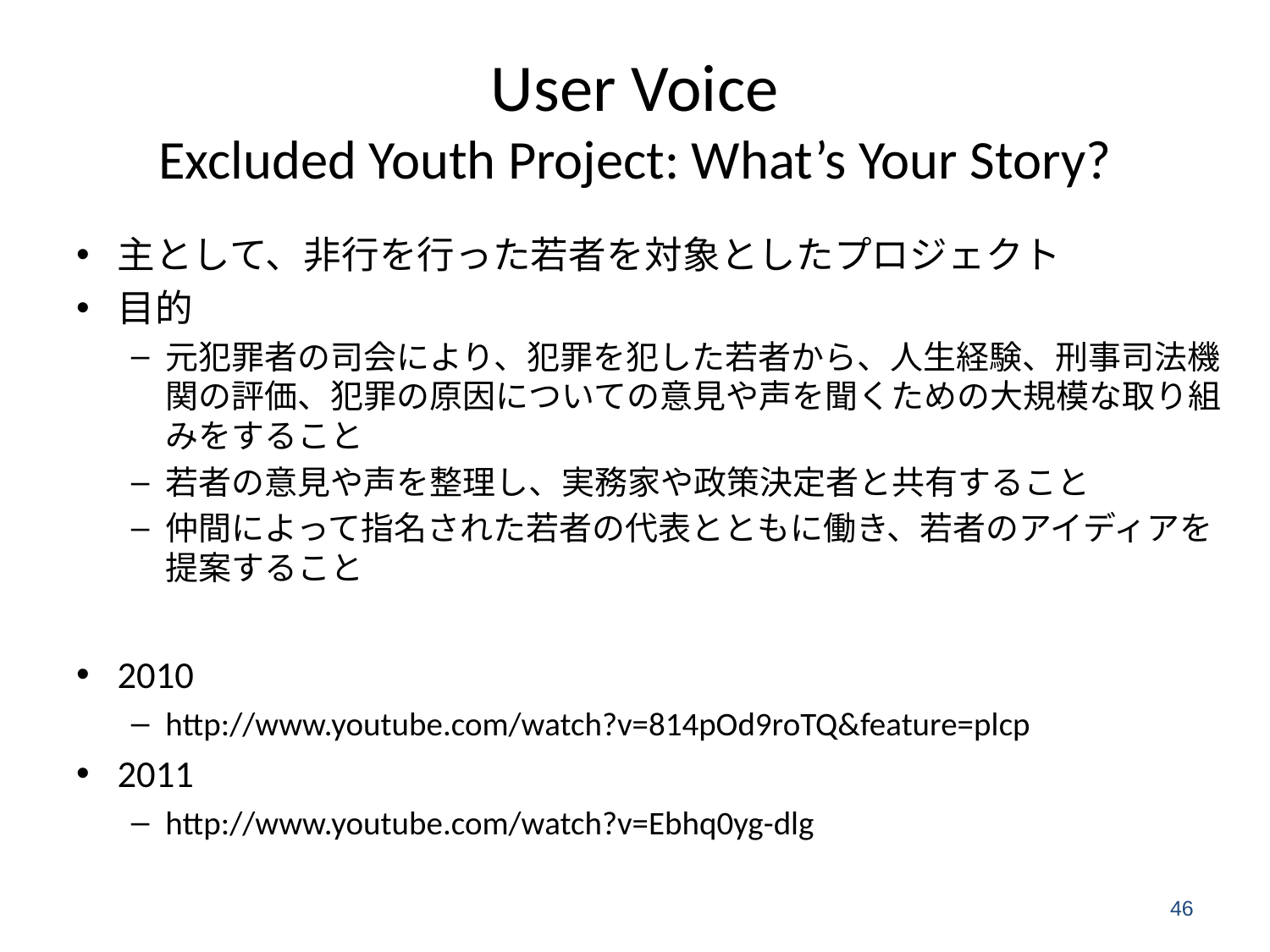

# User Voice Excluded Youth Project: What’s Your Story?
主として、非行を行った若者を対象としたプロジェクト
目的
元犯罪者の司会により、犯罪を犯した若者から、人生経験、刑事司法機関の評価、犯罪の原因についての意見や声を聞くための大規模な取り組みをすること
若者の意見や声を整理し、実務家や政策決定者と共有すること
仲間によって指名された若者の代表とともに働き、若者のアイディアを提案すること

2010
http://www.youtube.com/watch?v=814pOd9roTQ&feature=plcp
2011
http://www.youtube.com/watch?v=Ebhq0yg-dlg
46